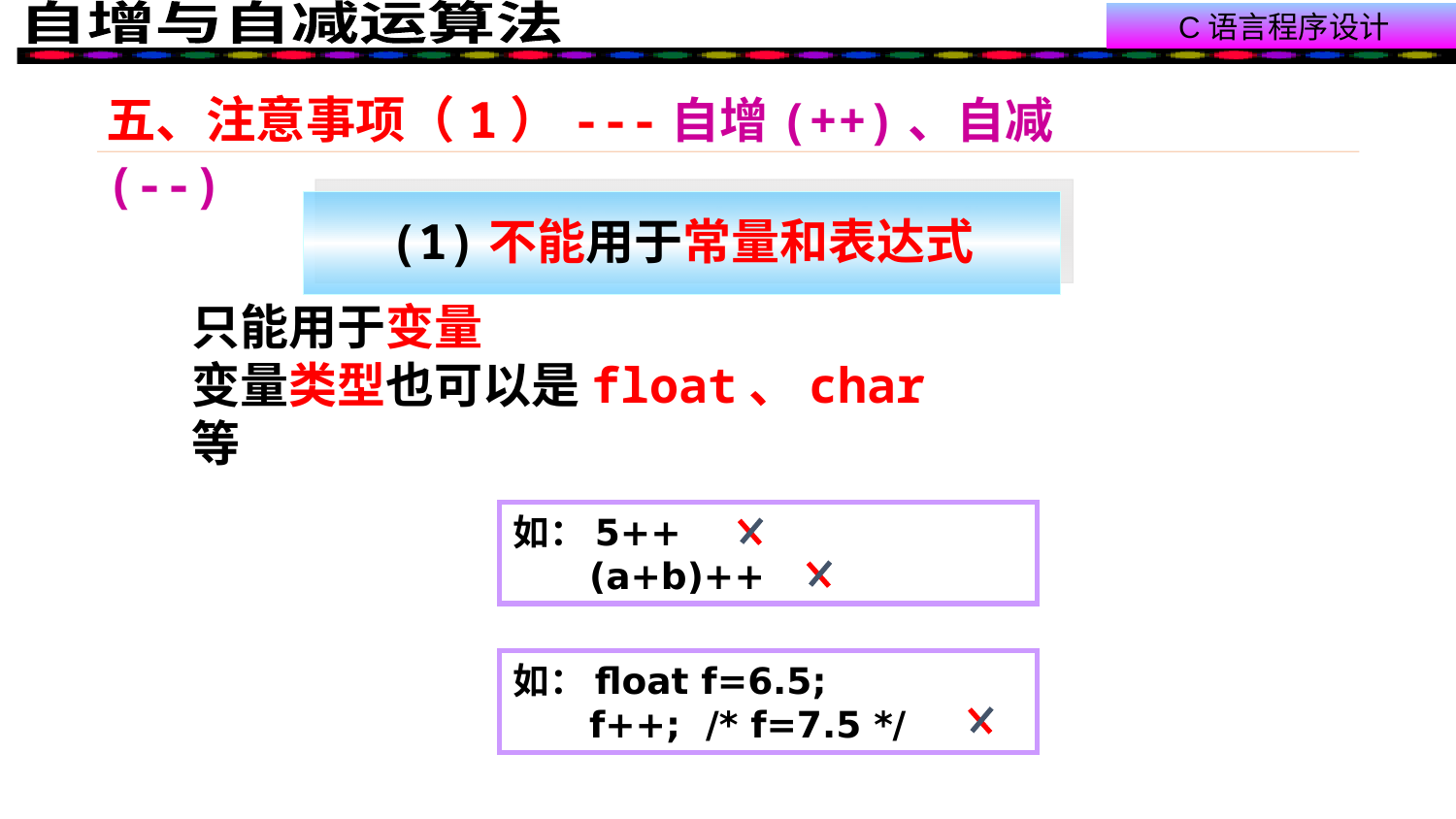

五、注意事项（1）---自增(++)、自减(--)

(1)不能用于常量和表达式
只能用于变量
变量类型也可以是float、char 等
如：5++
      (a+b)++

如：float f=6.5;
      f++;  /* f=7.5 */